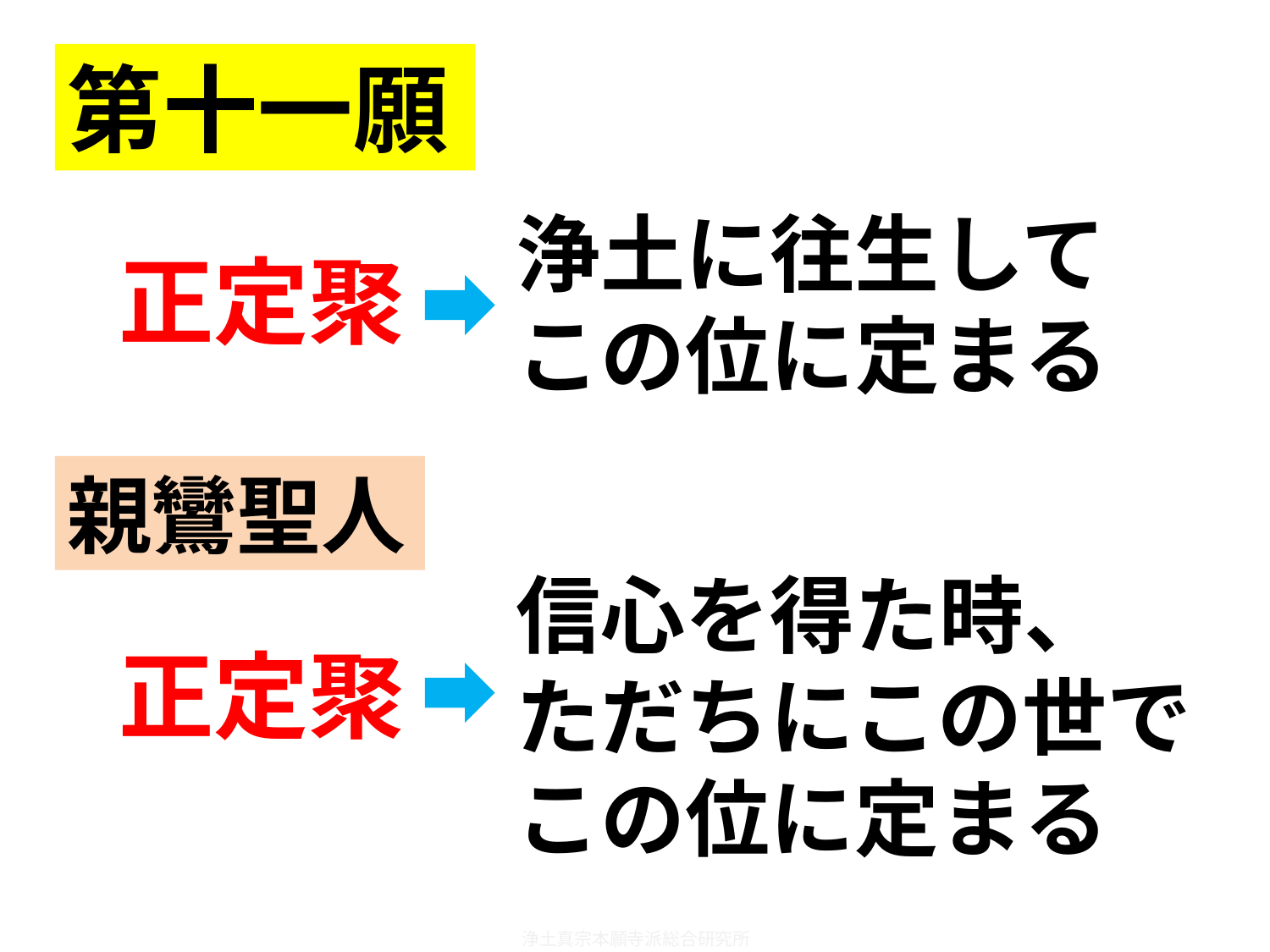

第十一願
浄土に往生して
この位に定まる
正定聚

親鸞聖人
信心を得た時、
ただちにこの世でこの位に定まる
正定聚